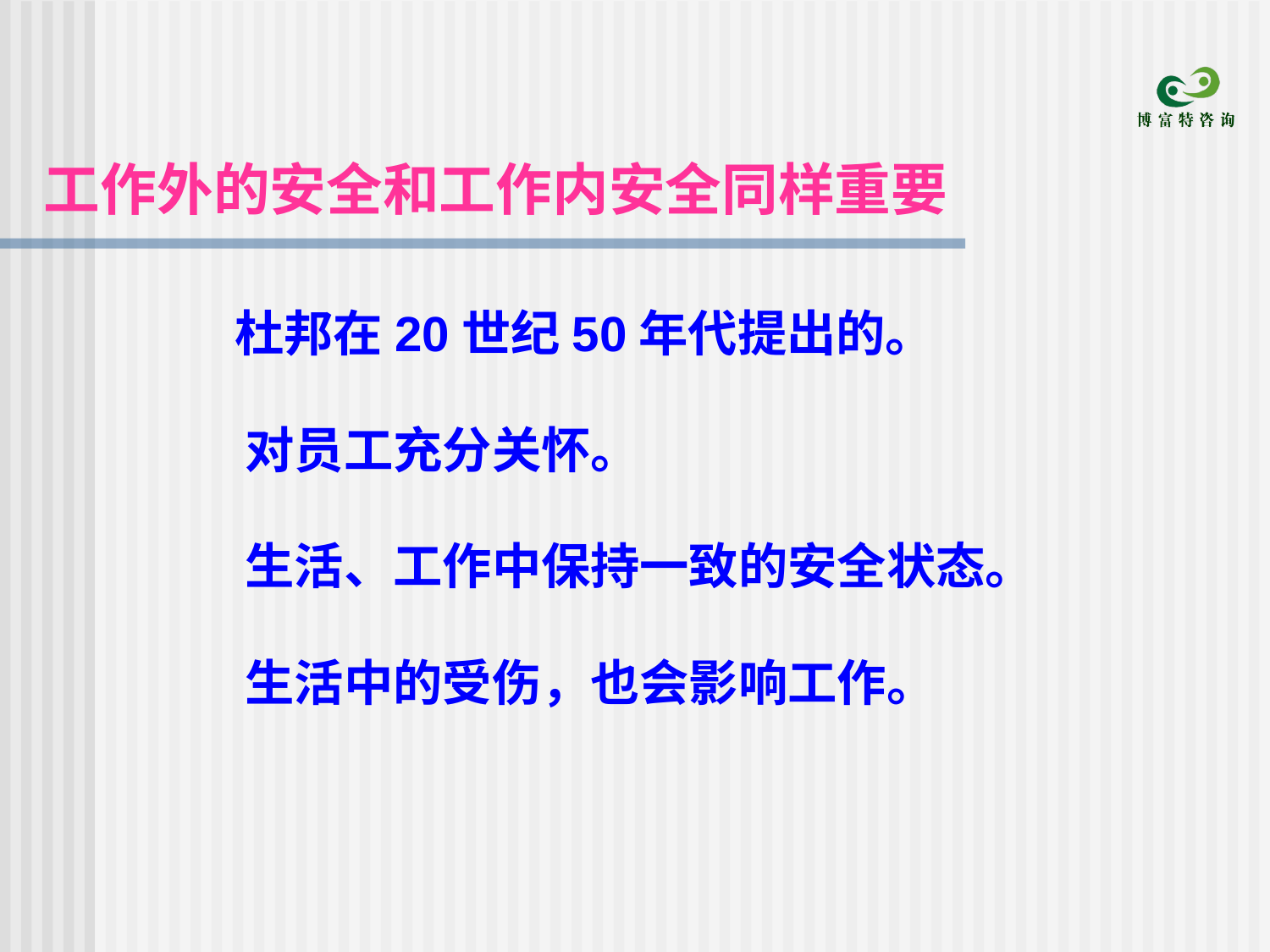

工作外的安全和工作内安全同样重要
杜邦在20世纪50年代提出的。
对员工充分关怀。
生活、工作中保持一致的安全状态。
生活中的受伤，也会影响工作。